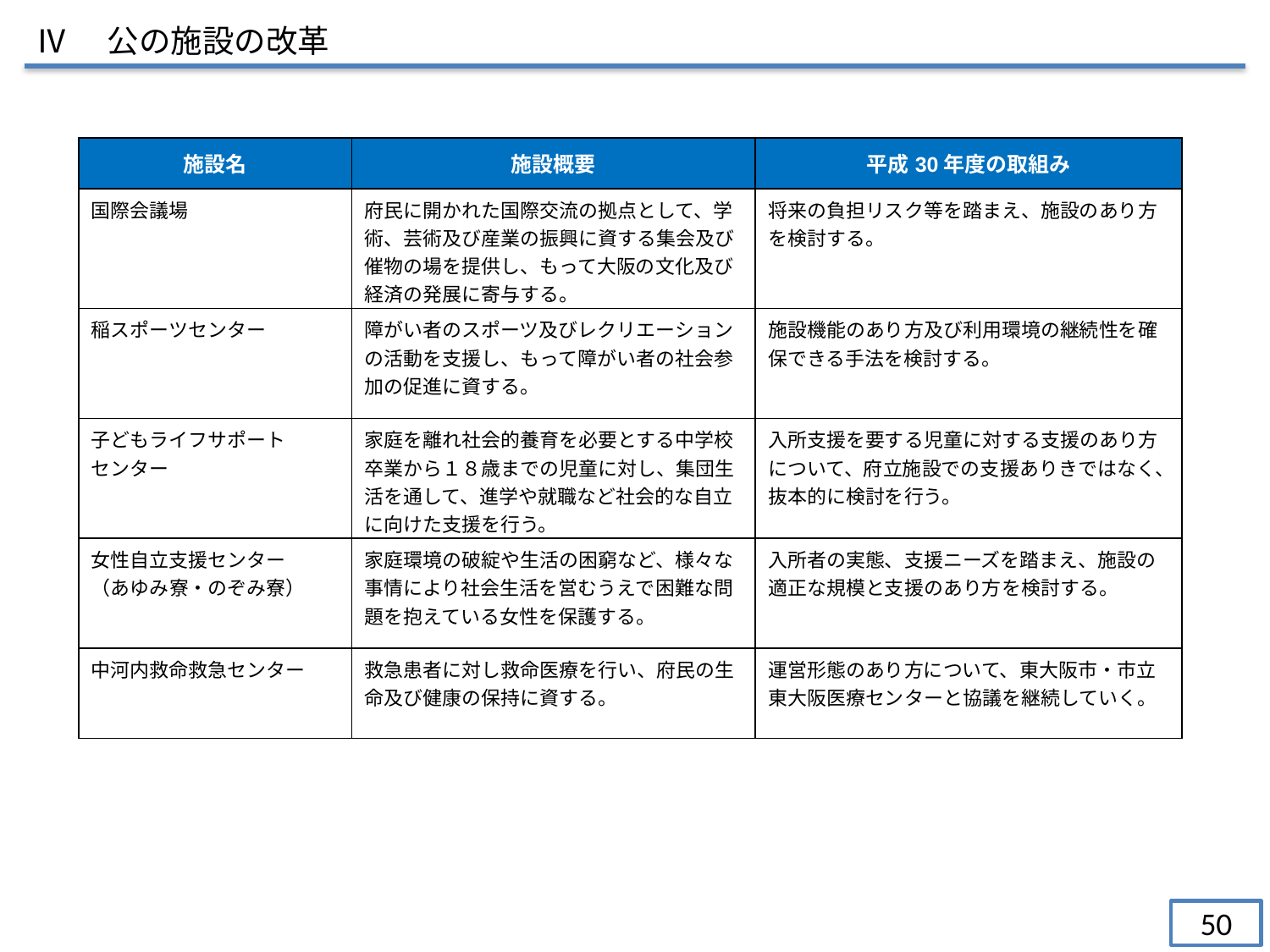

Ⅳ　公の施設の改革
| 施設名 | 施設概要 | 平成30年度の取組み |
| --- | --- | --- |
| 国際会議場 | 府民に開かれた国際交流の拠点として、学術、芸術及び産業の振興に資する集会及び催物の場を提供し、もって大阪の文化及び経済の発展に寄与する。 | 将来の負担リスク等を踏まえ、施設のあり方を検討する。 |
| 稲スポーツセンター | 障がい者のスポーツ及びレクリエーションの活動を支援し、もって障がい者の社会参加の促進に資する。 | 施設機能のあり方及び利用環境の継続性を確保できる手法を検討する。 |
| 子どもライフサポート センター | 家庭を離れ社会的養育を必要とする中学校卒業から１８歳までの児童に対し、集団生活を通して、進学や就職など社会的な自立に向けた支援を行う。 | 入所支援を要する児童に対する支援のあり方について、府立施設での支援ありきではなく、抜本的に検討を行う。 |
| 女性自立支援センター （あゆみ寮・のぞみ寮） | 家庭環境の破綻や生活の困窮など、様々な事情により社会生活を営むうえで困難な問題を抱えている女性を保護する。 | 入所者の実態、支援ニーズを踏まえ、施設の適正な規模と支援のあり方を検討する。 |
| 中河内救命救急センター | 救急患者に対し救命医療を行い、府民の生命及び健康の保持に資する。 | 運営形態のあり方について、東大阪市・市立東大阪医療センターと協議を継続していく。 |
50